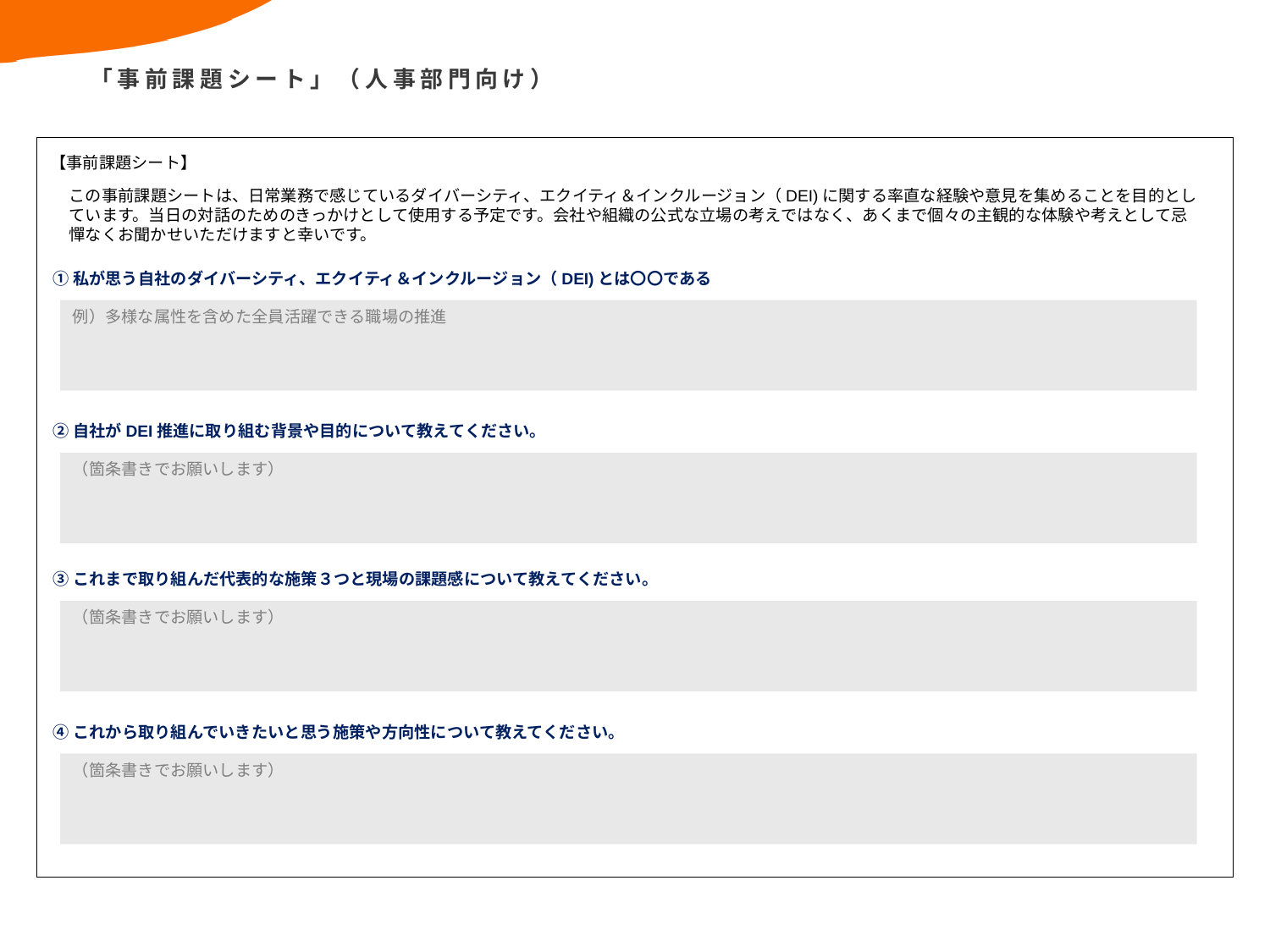

# 「事前課題シート」（人事部門向け）

【事前課題シート】
この事前課題シートは、日常業務で感じているダイバーシティ、エクイティ＆インクルージョン（DEI)に関する率直な経験や意見を集めることを目的としています。当日の対話のためのきっかけとして使用する予定です。会社や組織の公式な立場の考えではなく、あくまで個々の主観的な体験や考えとして忌憚なくお聞かせいただけますと幸いです。
①私が思う自社のダイバーシティ、エクイティ＆インクルージョン（DEI)とは〇〇である
例）多様な属性を含めた全員活躍できる職場の推進
②自社がDEI推進に取り組む背景や目的について教えてください。
（箇条書きでお願いします）
③これまで取り組んだ代表的な施策３つと現場の課題感について教えてください。
（箇条書きでお願いします）
④これから取り組んでいきたいと思う施策や方向性について教えてください。
（箇条書きでお願いします）